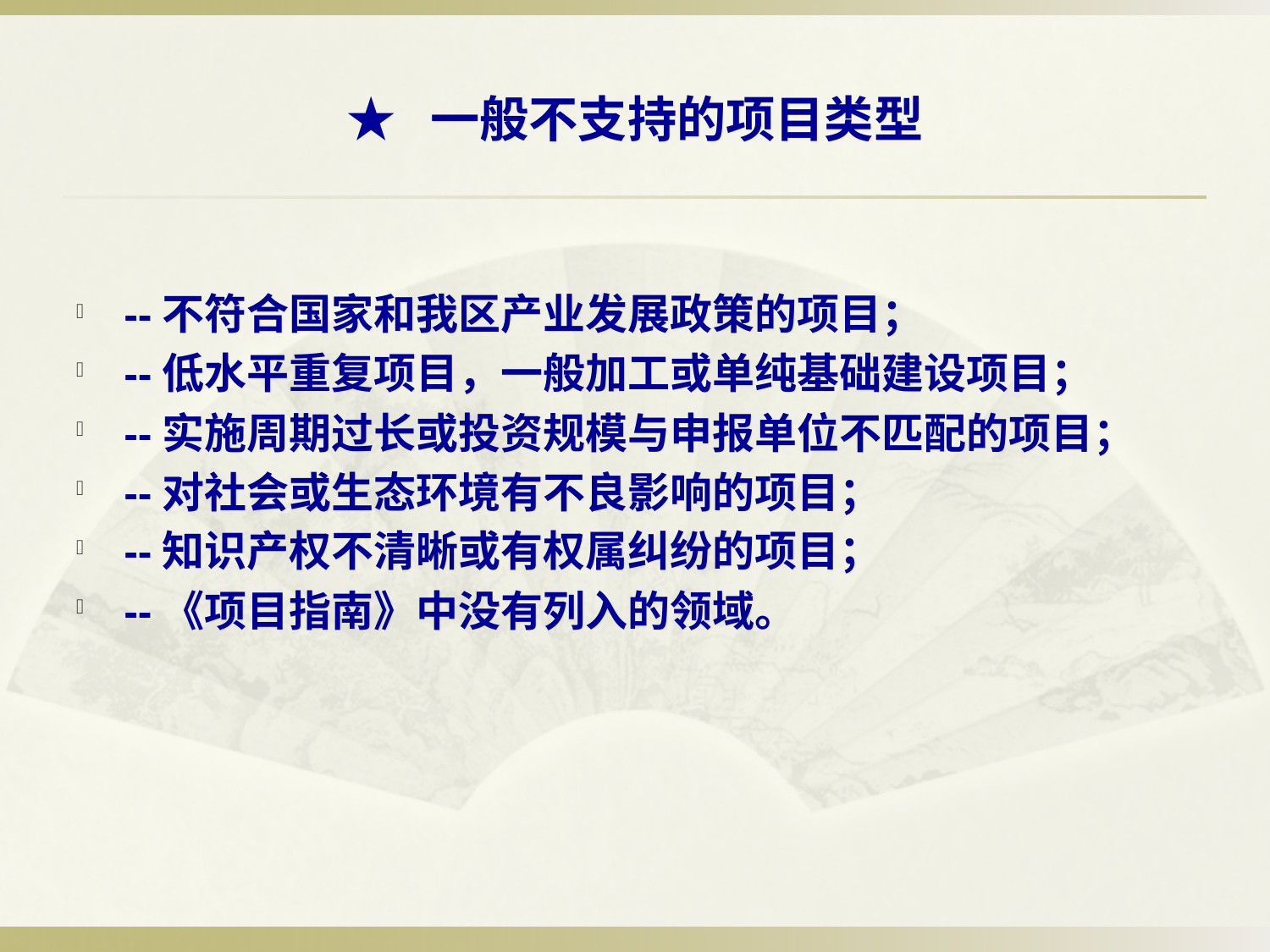

# ★  一般不支持的项目类型

--不符合国家和我区产业发展政策的项目；
--低水平重复项目，一般加工或单纯基础建设项目；
--实施周期过长或投资规模与申报单位不匹配的项目；
--对社会或生态环境有不良影响的项目；
--知识产权不清晰或有权属纠纷的项目；
--《项目指南》中没有列入的领域。